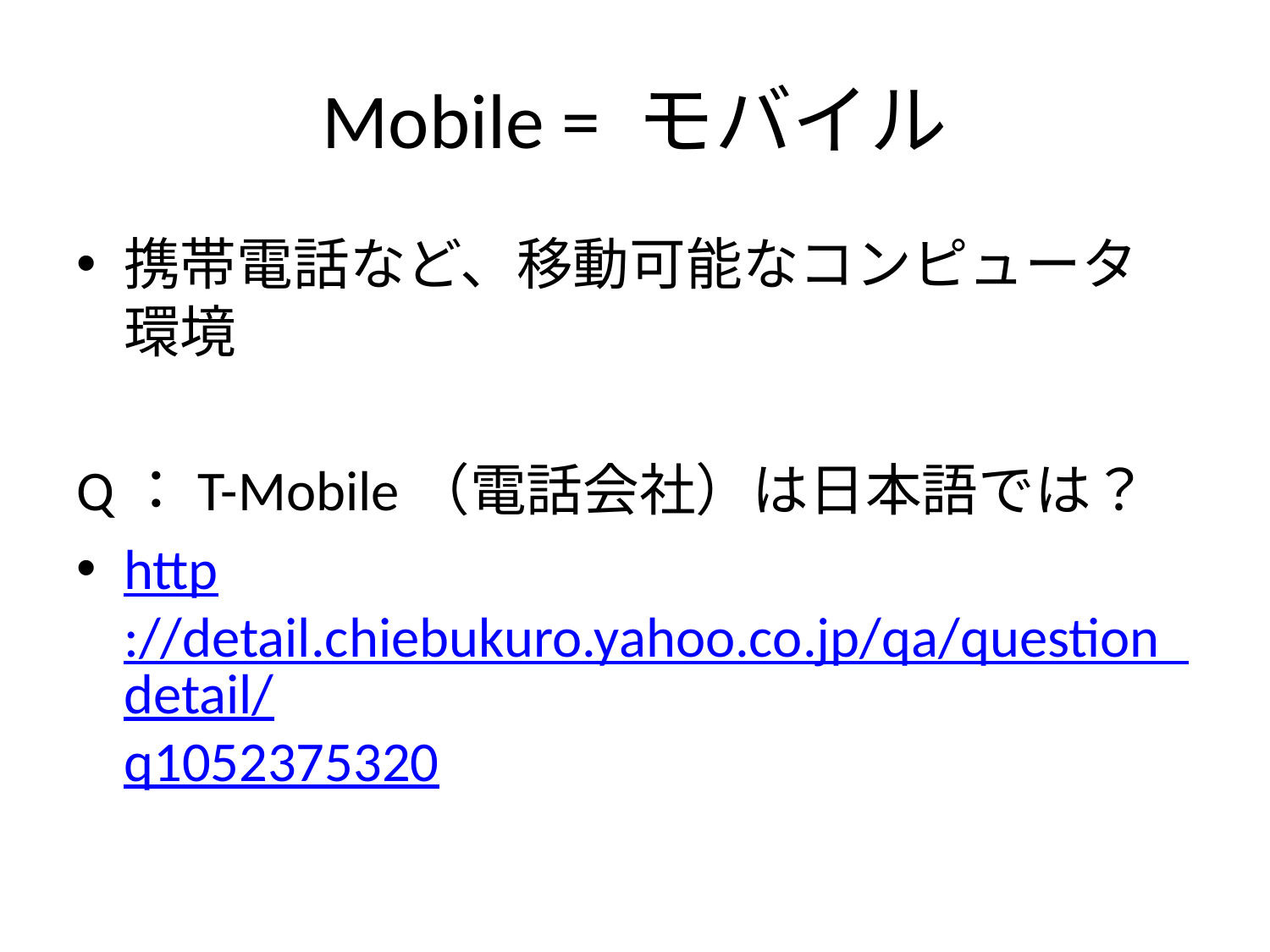

# Mobile = モバイル
携帯電話など、移動可能なコンピュータ環境

Q：T-Mobile（電話会社）は日本語では？
http://detail.chiebukuro.yahoo.co.jp/qa/question_detail/q1052375320